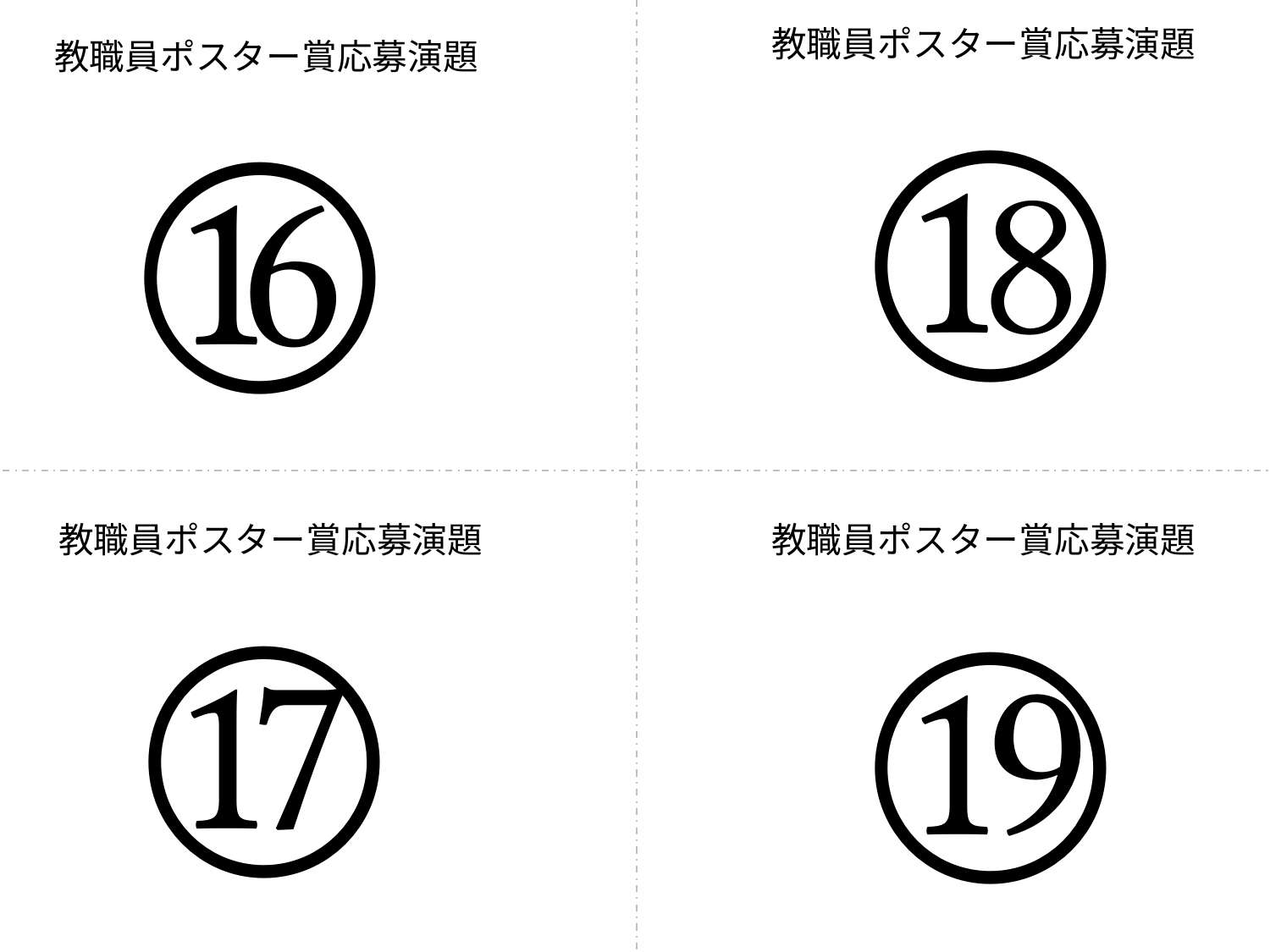

教職員ポスター賞応募演題
⑱
教職員ポスター賞応募演題
⑯
教職員ポスター賞応募演題
教職員ポスター賞応募演題
⑰
⑲